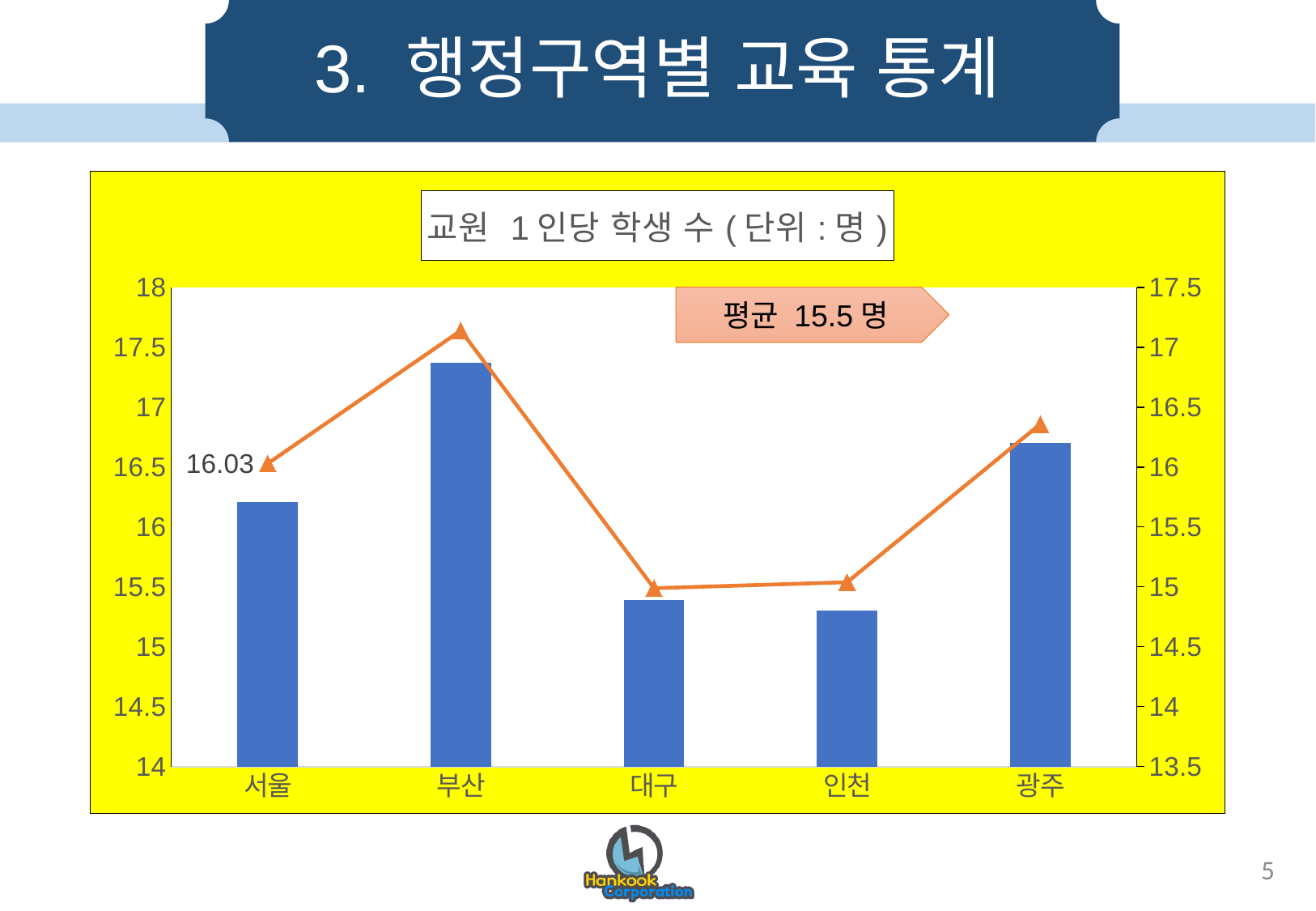

# 3. 행정구역별 교육 통계

### Chart: 교원 1인당 학생 수(단위:명)

| Category | 2024년 | 2025년 |
|---|---|---|
| 서울 | 16.21 | 16.03 |
| 부산 | 17.37 | 17.14 |
| 대구 | 15.39 | 14.99 |
| 인천 | 15.3 | 15.04 |
| 광주 | 16.7 | 16.36 |
평균 15.5명
5